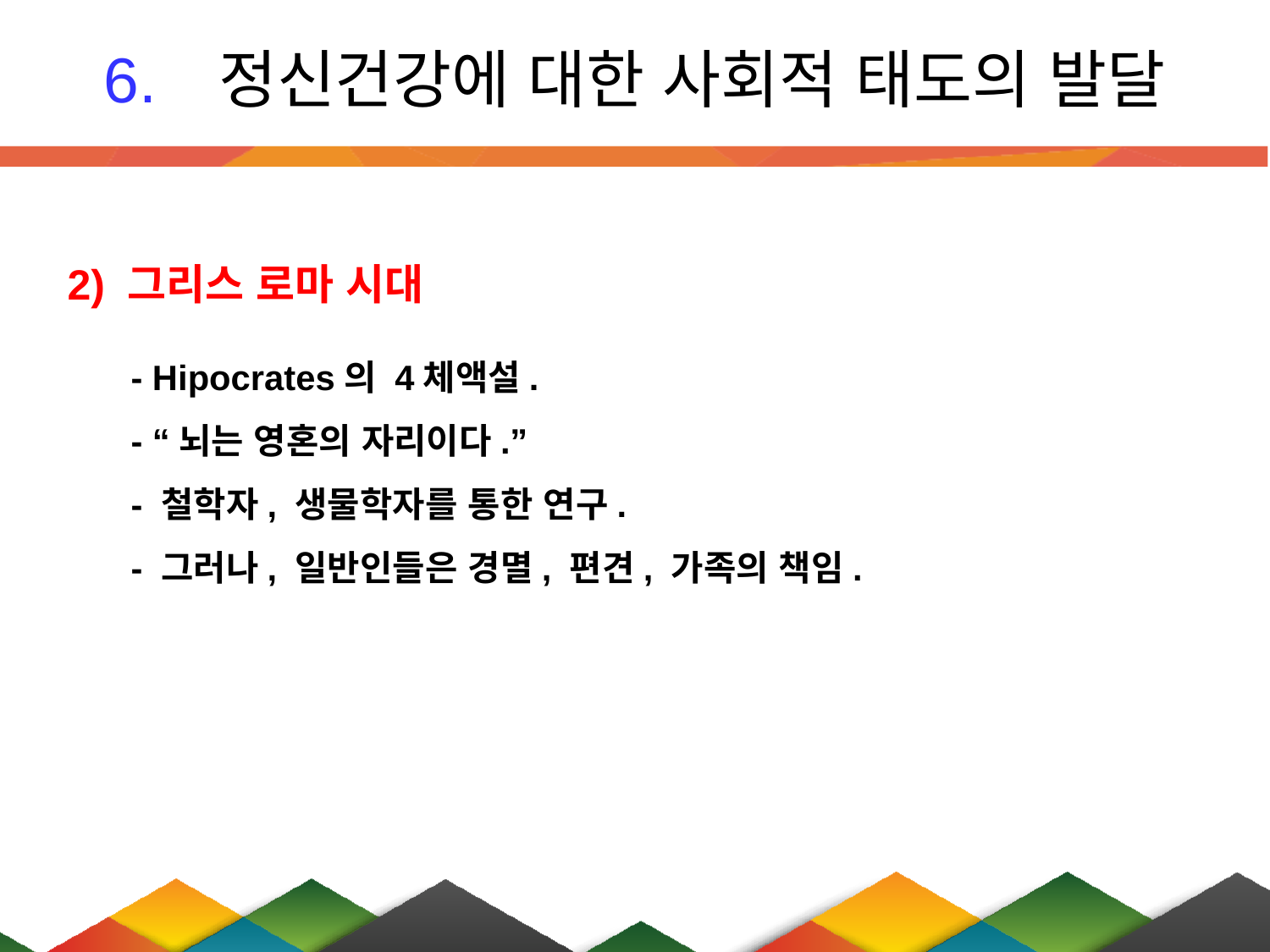

# 정신건강에 대한 사회적 태도의 발달
2) 그리스 로마 시대

- Hipocrates의 4체액설.
- “뇌는 영혼의 자리이다.”
- 철학자, 생물학자를 통한 연구.
- 그러나, 일반인들은 경멸, 편견, 가족의 책임.